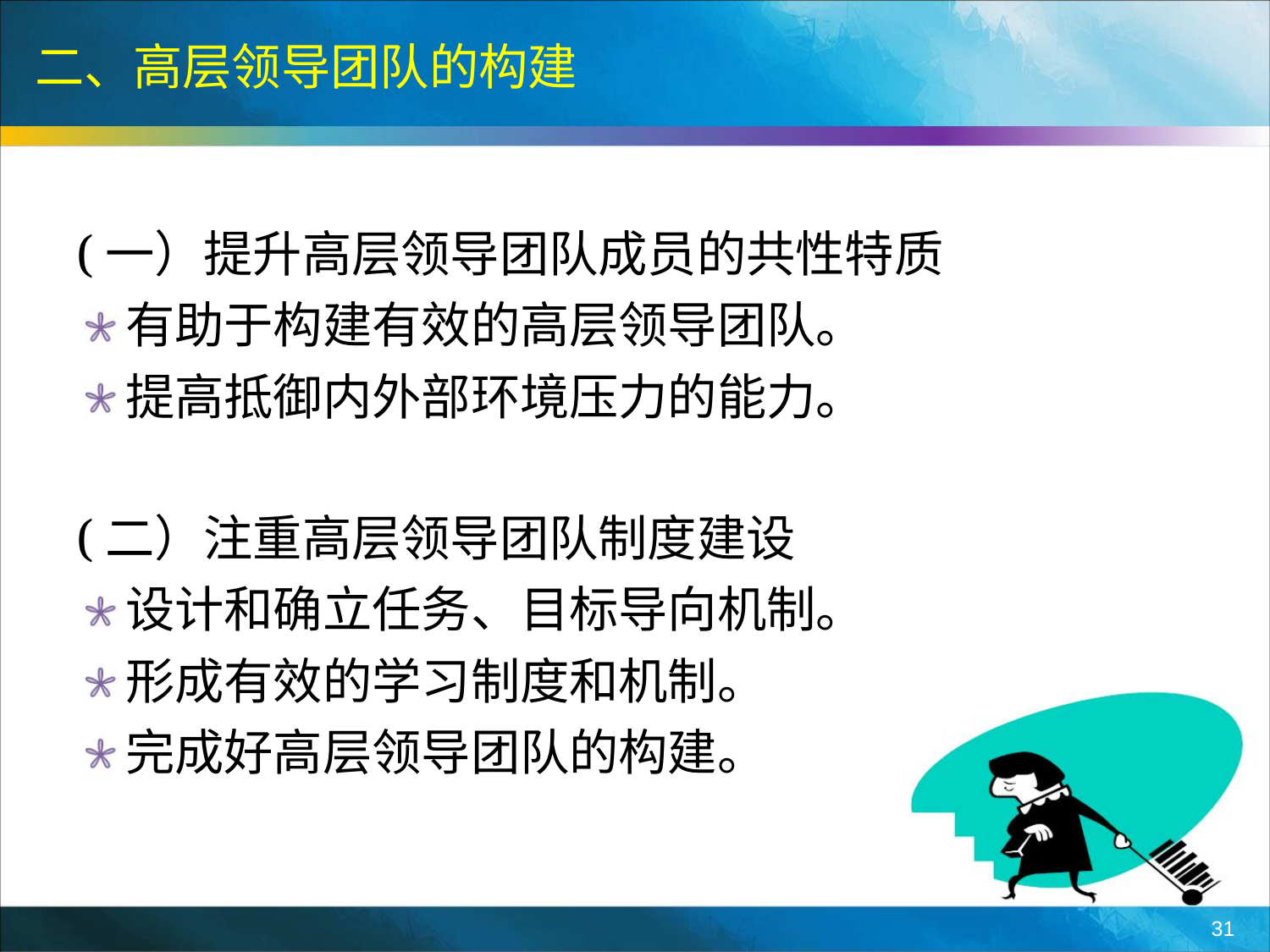

二、高层领导团队的构建
(一）提升高层领导团队成员的共性特质
有助于构建有效的高层领导团队。
提高抵御内外部环境压力的能力。
(二）注重高层领导团队制度建设
设计和确立任务、目标导向机制。
形成有效的学习制度和机制。
完成好高层领导团队的构建。
31